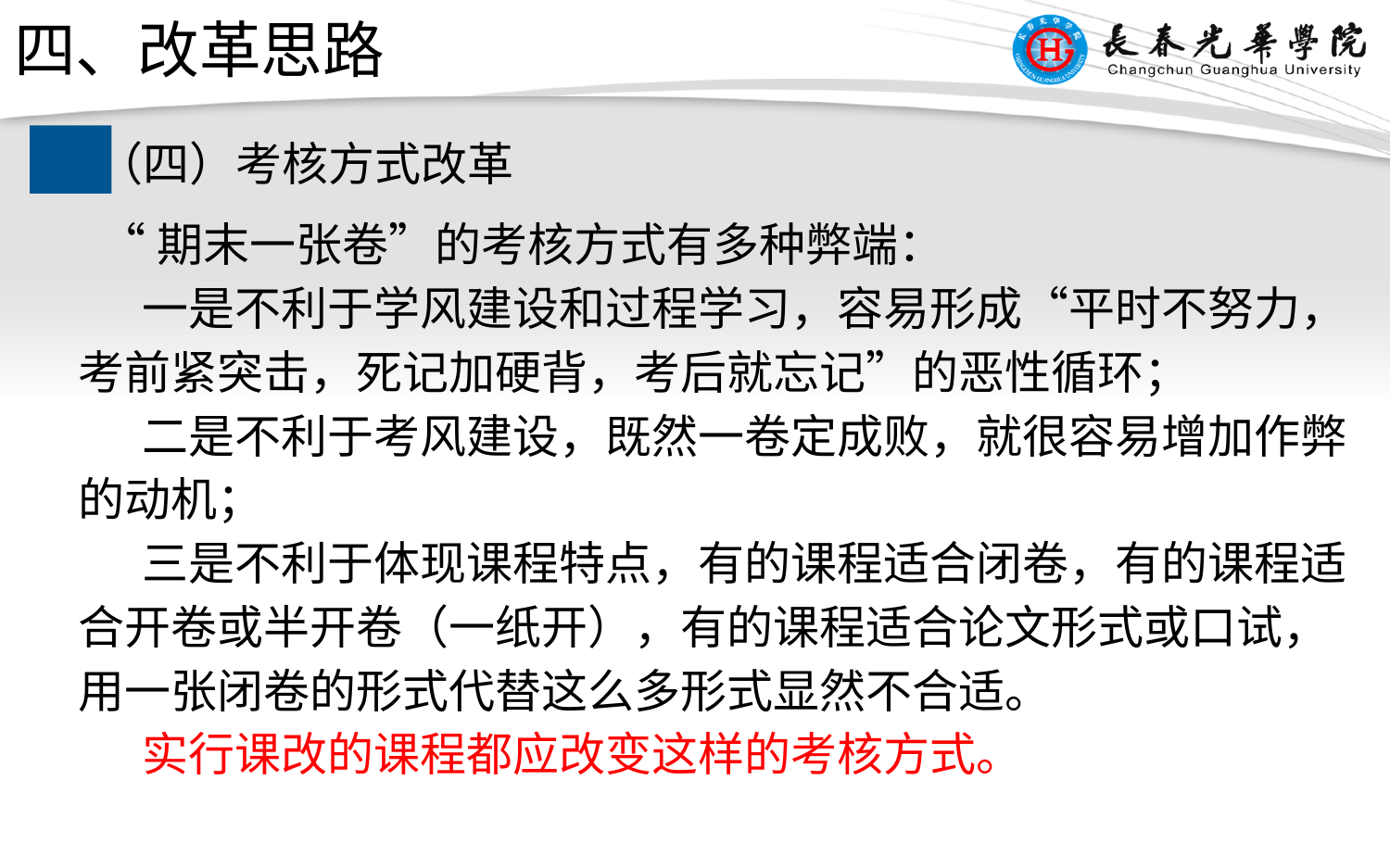

四、改革思路

（四）考核方式改革
  “期末一张卷”的考核方式有多种弊端：
     一是不利于学风建设和过程学习，容易形成“平时不努力，考前紧突击，死记加硬背，考后就忘记”的恶性循环；
     二是不利于考风建设，既然一卷定成败，就很容易增加作弊的动机；
     三是不利于体现课程特点，有的课程适合闭卷，有的课程适合开卷或半开卷（一纸开），有的课程适合论文形式或口试，用一张闭卷的形式代替这么多形式显然不合适。
     实行课改的课程都应改变这样的考核方式。